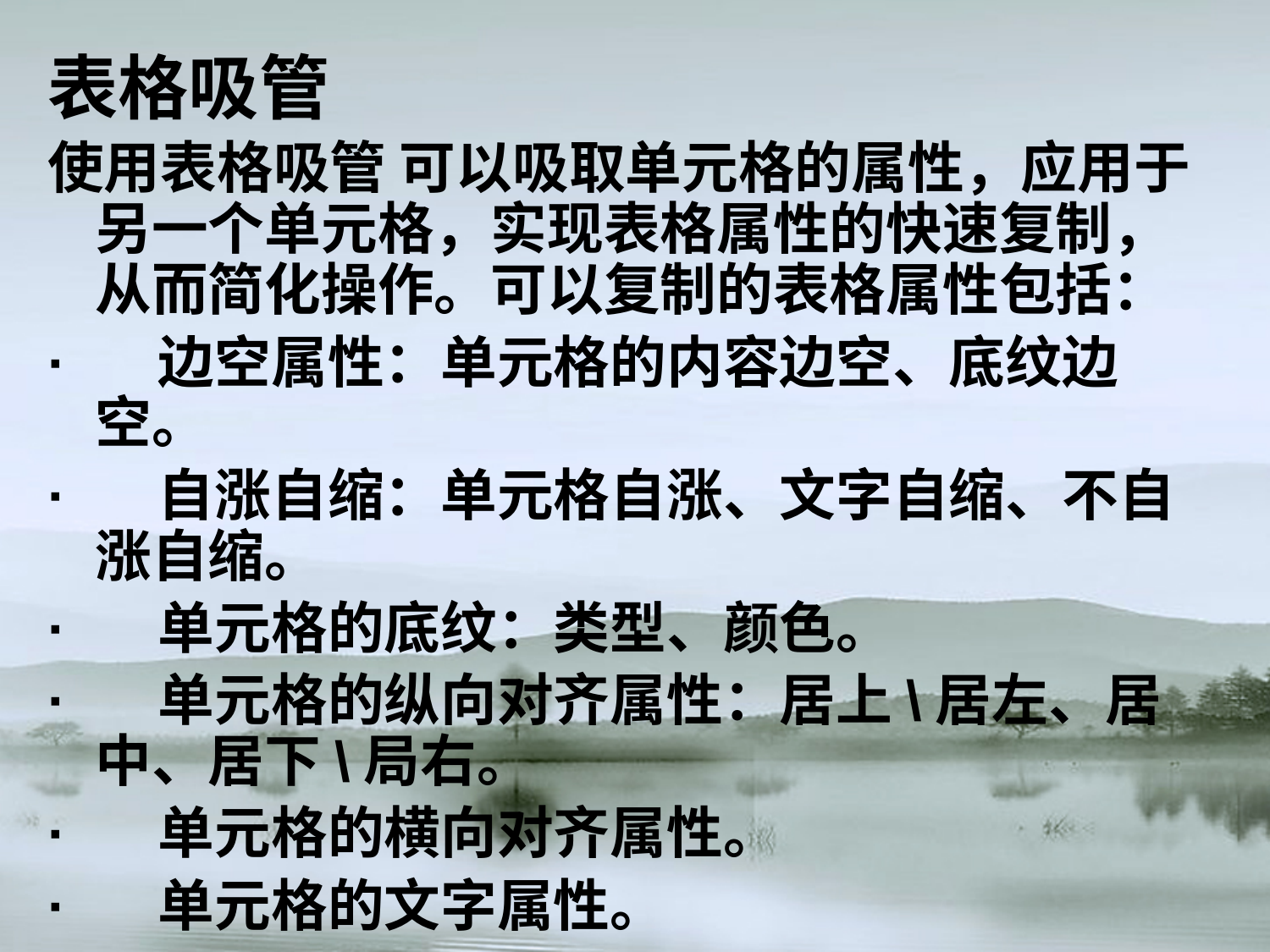

表格吸管
使用表格吸管 可以吸取单元格的属性，应用于另一个单元格，实现表格属性的快速复制，从而简化操作。可以复制的表格属性包括：
·     边空属性：单元格的内容边空、底纹边空。
·     自涨自缩：单元格自涨、文字自缩、不自涨自缩。
·     单元格的底纹：类型、颜色。
·     单元格的纵向对齐属性：居上\居左、居中、居下\局右。
·     单元格的横向对齐属性。
·     单元格的文字属性。